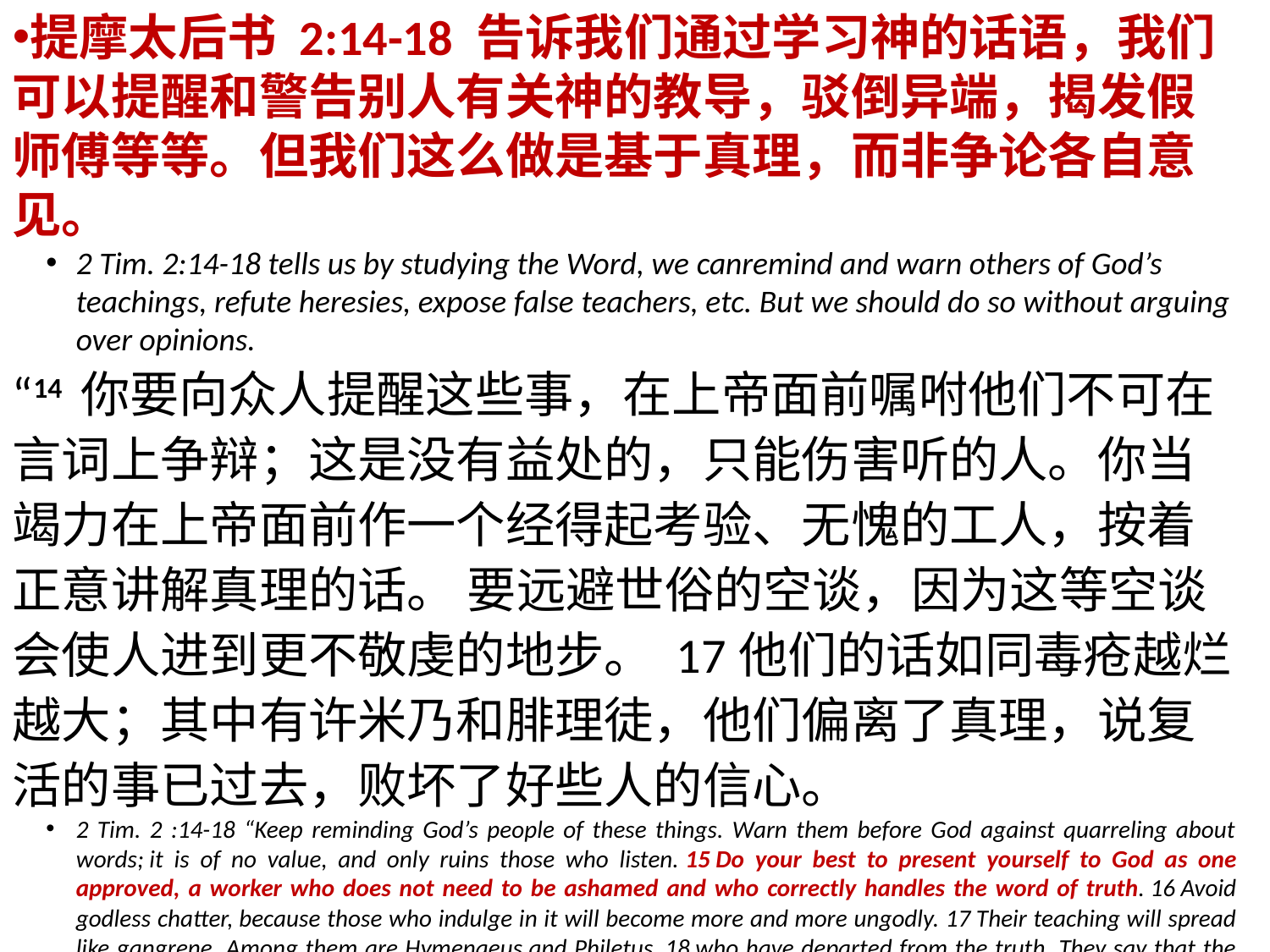

提摩太后书 2:14-18 告诉我们通过学习神的话语，我们可以提醒和警告别人有关神的教导，驳倒异端，揭发假师傅等等。但我们这么做是基于真理，而非争论各自意见。
2 Tim. 2:14-18 tells us by studying the Word, we canremind and warn others of God’s teachings, refute heresies, expose false teachers, etc. But we should do so without arguing over opinions.
“14 你要向众人提醒这些事，在上帝面前嘱咐他们不可在言词上争辩；这是没有益处的，只能伤害听的人。你当竭力在上帝面前作一个经得起考验、无愧的工人，按着正意讲解真理的话。 要远避世俗的空谈，因为这等空谈会使人进到更不敬虔的地步。 17他们的话如同毒疮越烂越大；其中有许米乃和腓理徒，他们偏离了真理，说复活的事已过去，败坏了好些人的信心。
2 Tim. 2 :14-18 “Keep reminding God’s people of these things. Warn them before God against quarreling about words; it is of no value, and only ruins those who listen. 15 Do your best to present yourself to God as one approved, a worker who does not need to be ashamed and who correctly handles the word of truth. 16 Avoid godless chatter, because those who indulge in it will become more and more ungodly. 17 Their teaching will spread like gangrene. Among them are Hymenaeus and Philetus, 18 who have departed from the truth. They say that the resurrection has already taken place, and they destroy the faith of some.